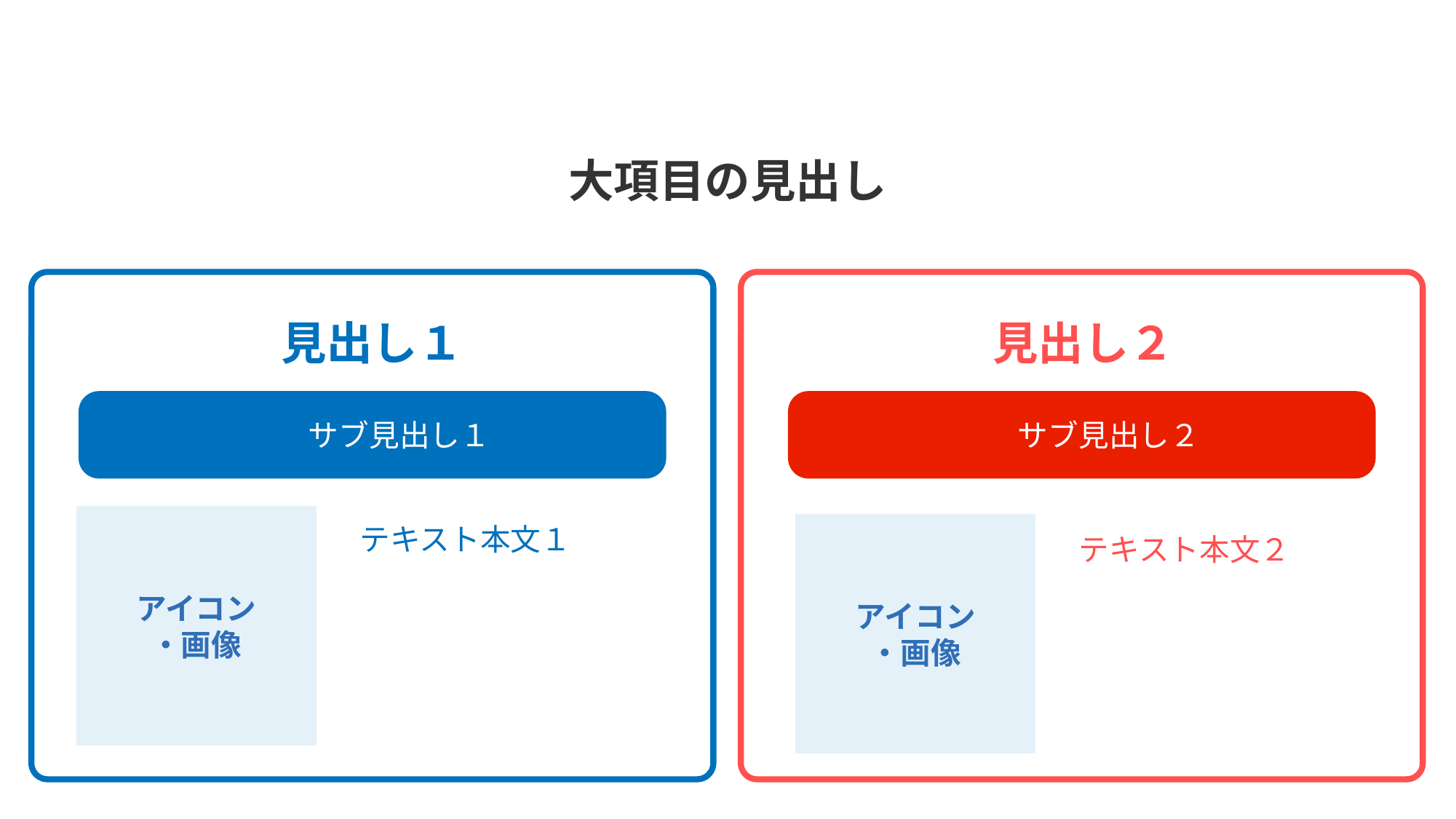

大項目の見出し

見出し１
見出し２
サブ見出し１
サブ見出し２
アイコン
・画像
テキスト本文１
アイコン
・画像
テキスト本文２